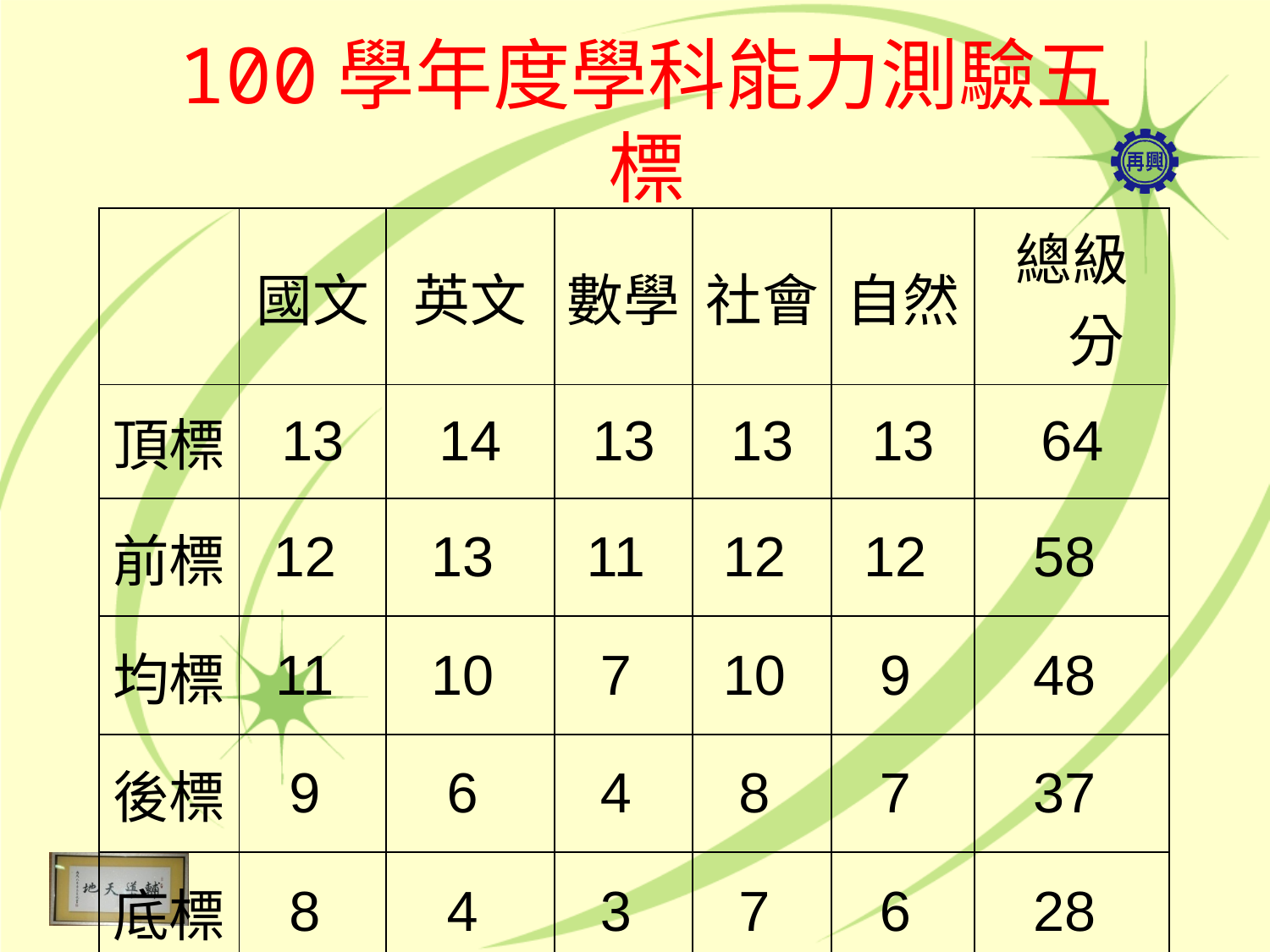

# 100學年度學科能力測驗五標
|  | 國文 | 英文 | 數學 | 社會 | 自然 | 總級分 |
| --- | --- | --- | --- | --- | --- | --- |
| 頂標 | 13 | 14 | 13 | 13 | 13 | 64 |
| 前標 | 12 | 13 | 11 | 12 | 12 | 58 |
| 均標 | 11 | 10 | 7 | 10 | 9 | 48 |
| 後標 | 9 | 6 | 4 | 8 | 7 | 37 |
| 底標 | 8 | 4 | 3 | 7 | 6 | 28 |